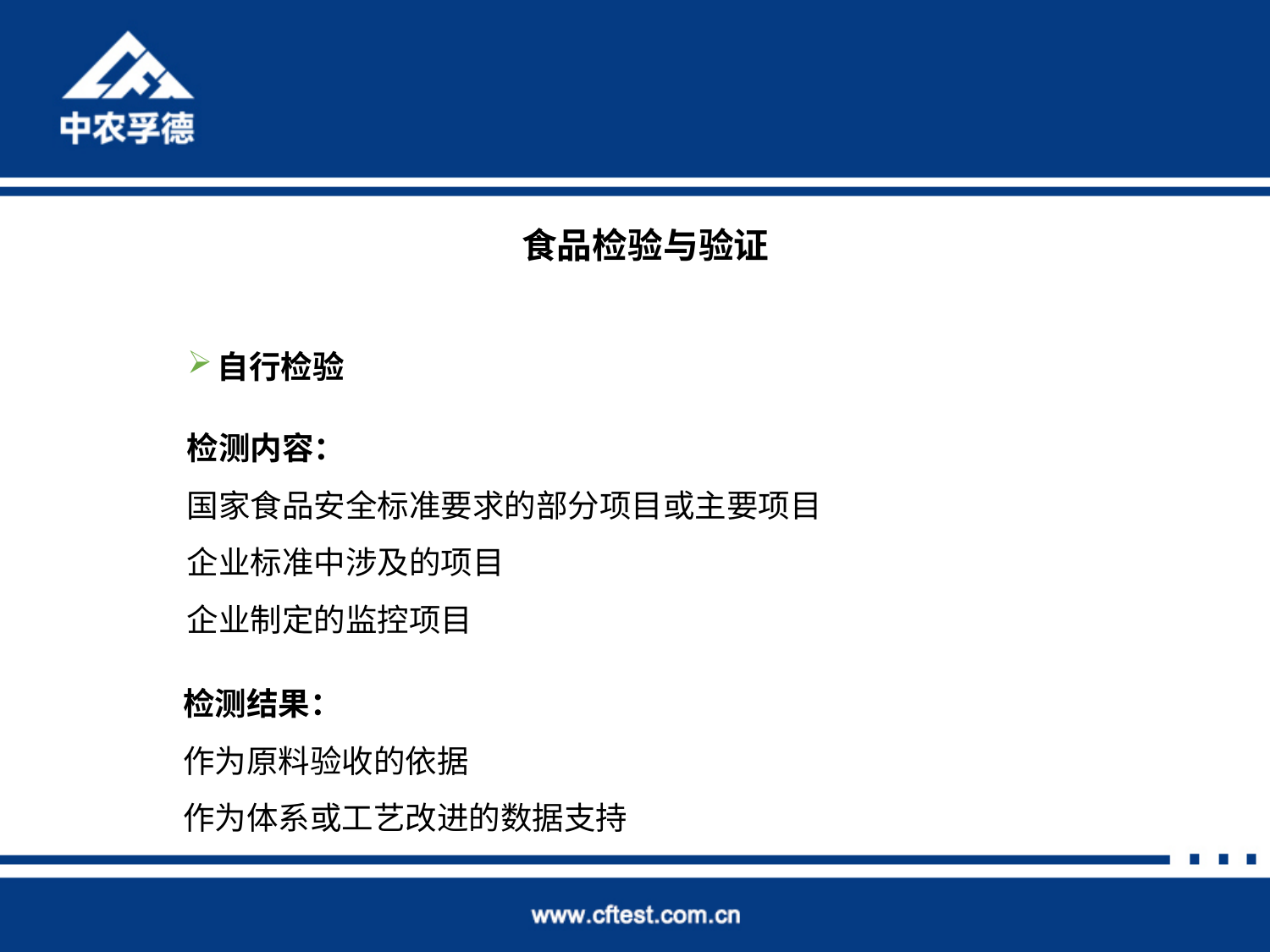

食品检验与验证
自行检验
检测内容：
国家食品安全标准要求的部分项目或主要项目
企业标准中涉及的项目
企业制定的监控项目
检测结果：
作为原料验收的依据
作为体系或工艺改进的数据支持